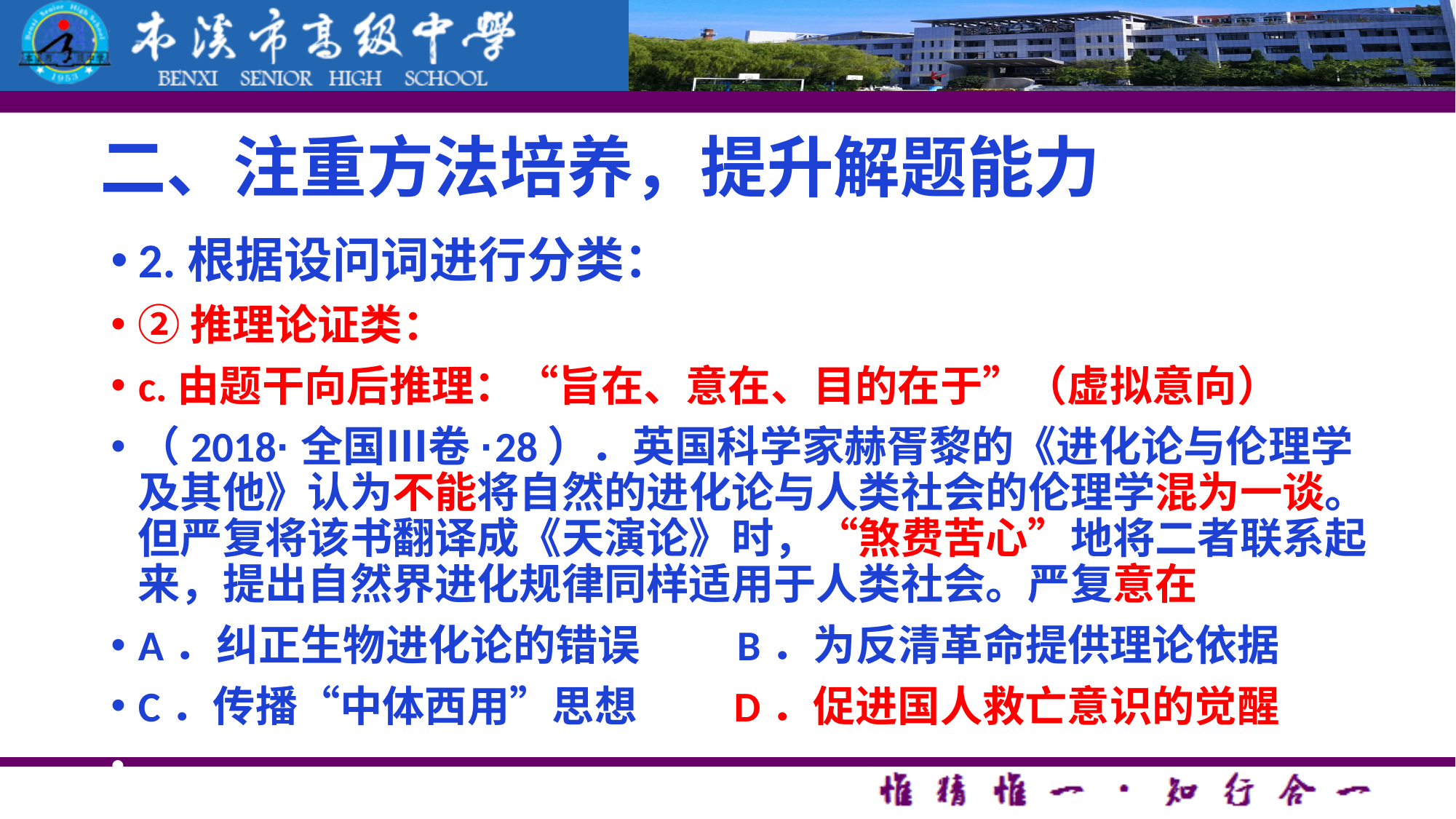

# 二、注重方法培养，提升解题能力
2.根据设问词进行分类：
②推理论证类：
c.由题干向后推理：“旨在、意在、目的在于”（虚拟意向）
（2018·全国Ⅲ卷·28）．英国科学家赫胥黎的《进化论与伦理学及其他》认为不能将自然的进化论与人类社会的伦理学混为一谈。但严复将该书翻译成《天演论》时，“煞费苦心”地将二者联系起来，提出自然界进化规律同样适用于人类社会。严复意在
A．纠正生物进化论的错误         B．为反清革命提供理论依据
C．传播“中体西用”思想         D．促进国人救亡意识的觉醒